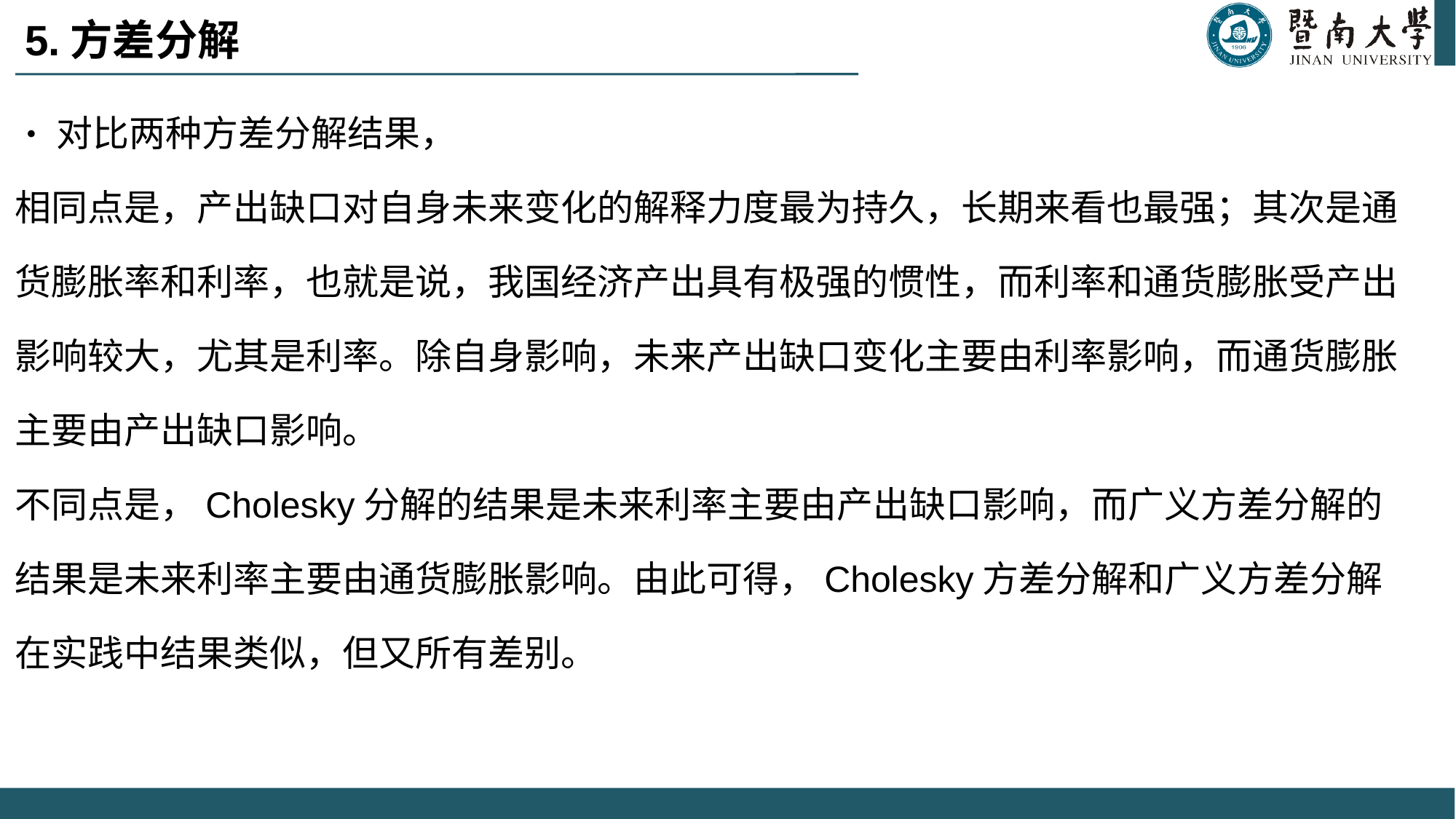

# 5.方差分解
•对比两种方差分解结果，
相同点是，产出缺口对自身未来变化的解释力度最为持久，长期来看也最强；其次是通货膨胀率和利率，也就是说，我国经济产出具有极强的惯性，而利率和通货膨胀受产出影响较大，尤其是利率。除自身影响，未来产出缺口变化主要由利率影响，而通货膨胀主要由产出缺口影响。
不同点是，Cholesky分解的结果是未来利率主要由产出缺口影响，而广义方差分解的结果是未来利率主要由通货膨胀影响。由此可得，Cholesky方差分解和广义方差分解在实践中结果类似，但又所有差别。